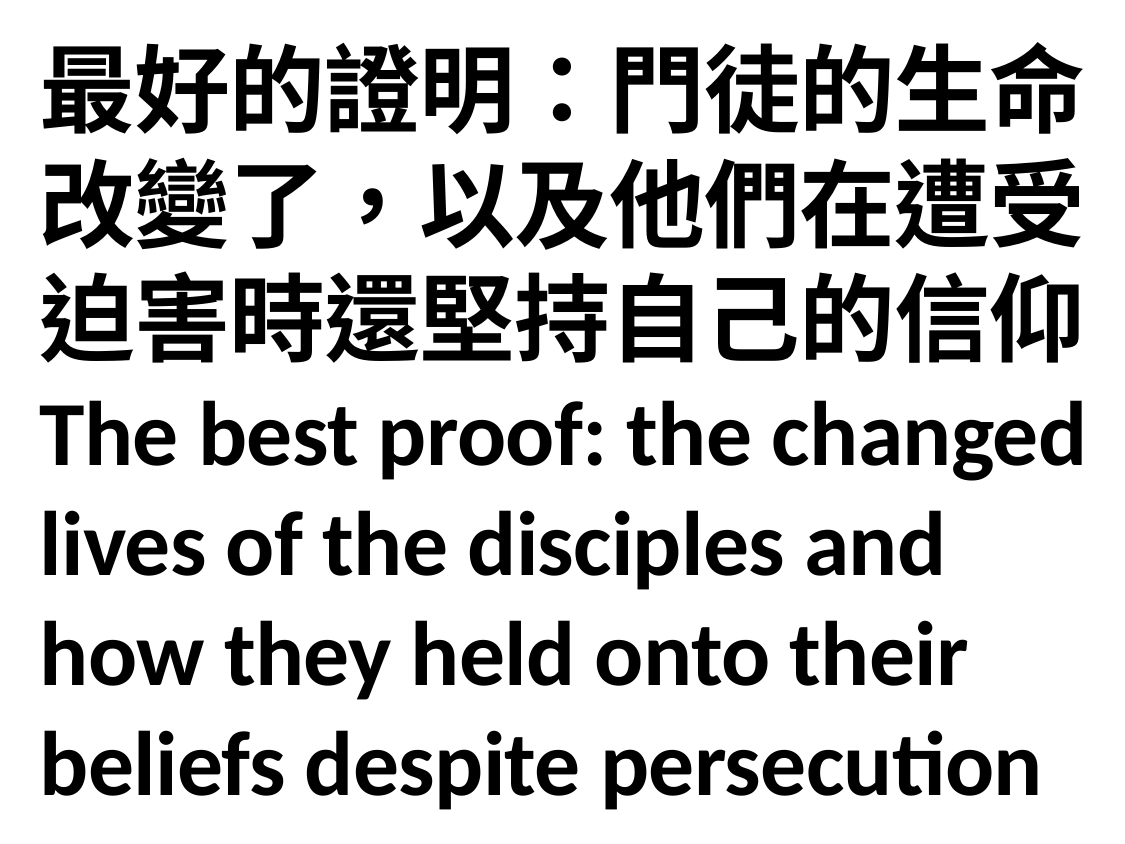

最好的證明：門徒的生命改變了，以及他們在遭受迫害時還堅持自己的信仰
The best proof: the changed lives of the disciples and how they held onto their beliefs despite persecution